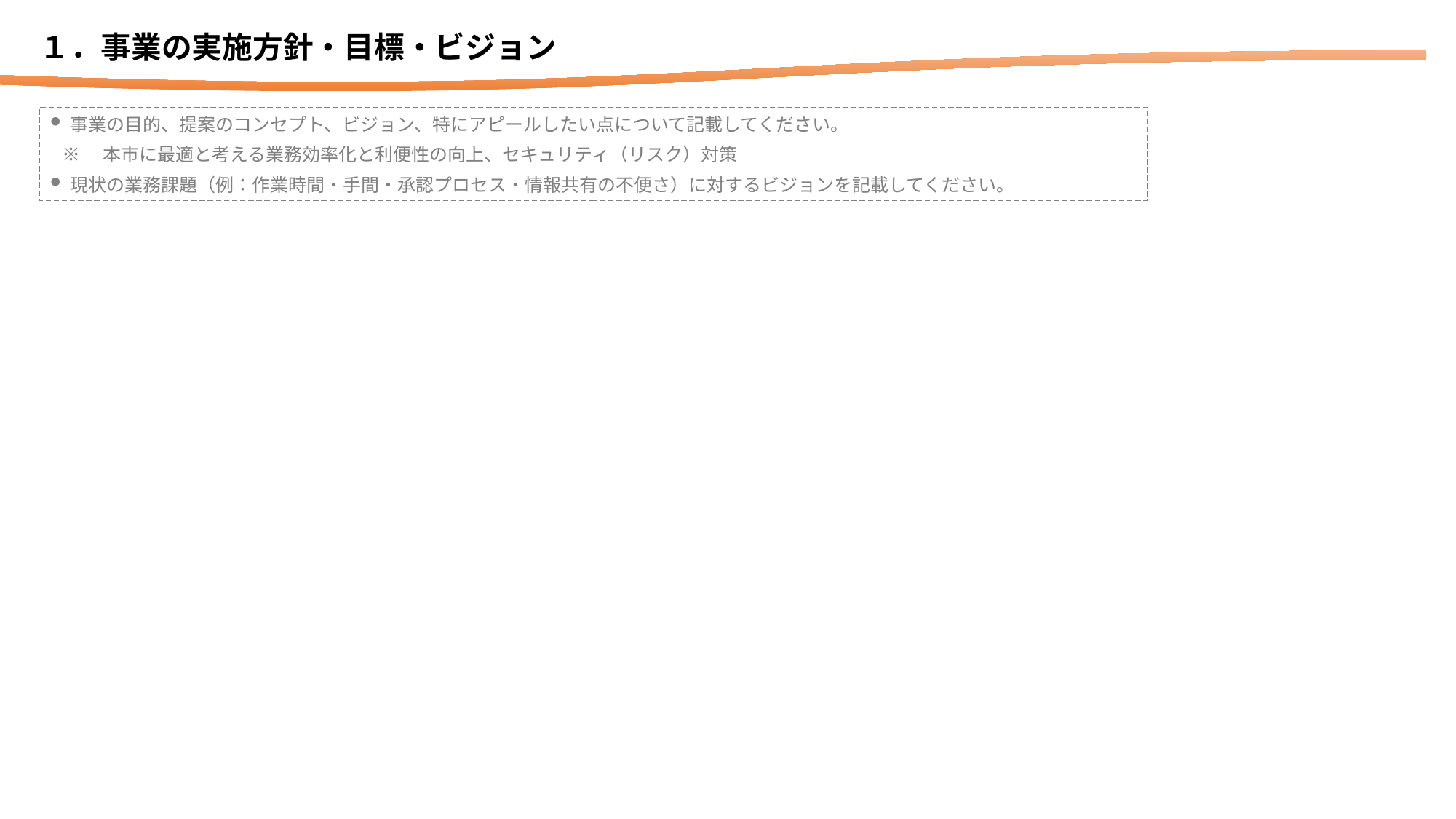

１．事業の実施方針・目標・ビジョン

事業の目的、提案のコンセプト、ビジョン、特にアピールしたい点について記載してください。
   ※　本市に最適と考える業務効率化と利便性の向上、セキュリティ（リスク）対策
現状の業務課題（例：作業時間・手間・承認プロセス・情報共有の不便さ）に対するビジョンを記載してください。